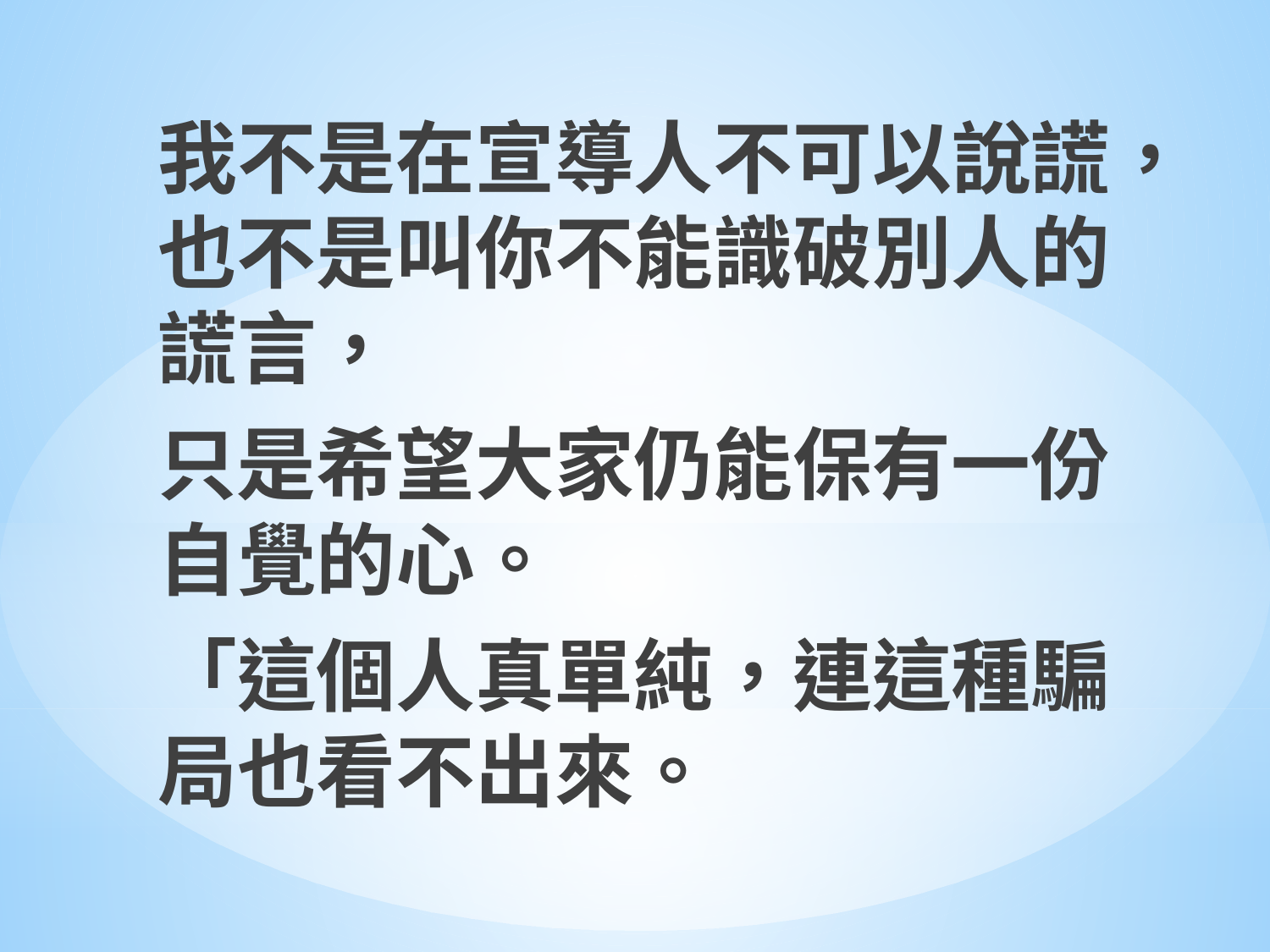

我不是在宣導人不可以說謊，也不是叫你不能識破別人的謊言，
只是希望大家仍能保有一份自覺的心。
「這個人真單純，連這種騙局也看不出來。
#